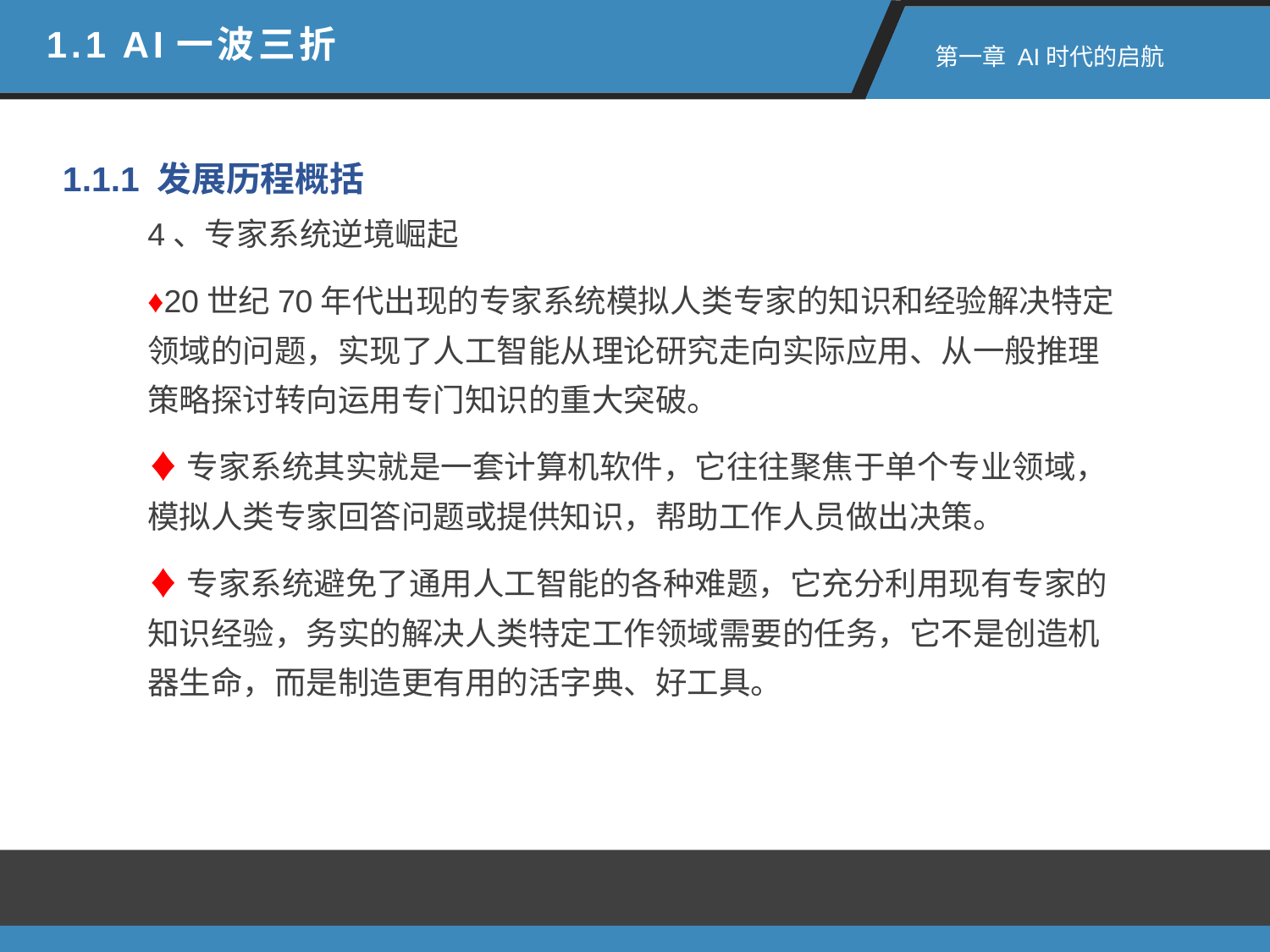

1.1 AI一波三折
  第一章 AI时代的启航
1.1.1 发展历程概括
4、专家系统逆境崛起
♦20世纪70年代出现的专家系统模拟人类专家的知识和经验解决特定领域的问题，实现了人工智能从理论研究走向实际应用、从一般推理策略探讨转向运用专门知识的重大突破。
♦专家系统其实就是一套计算机软件，它往往聚焦于单个专业领域，模拟人类专家回答问题或提供知识，帮助工作人员做出决策。
♦专家系统避免了通用人工智能的各种难题，它充分利用现有专家的知识经验，务实的解决人类特定工作领域需要的任务，它不是创造机器生命，而是制造更有用的活字典、好工具。